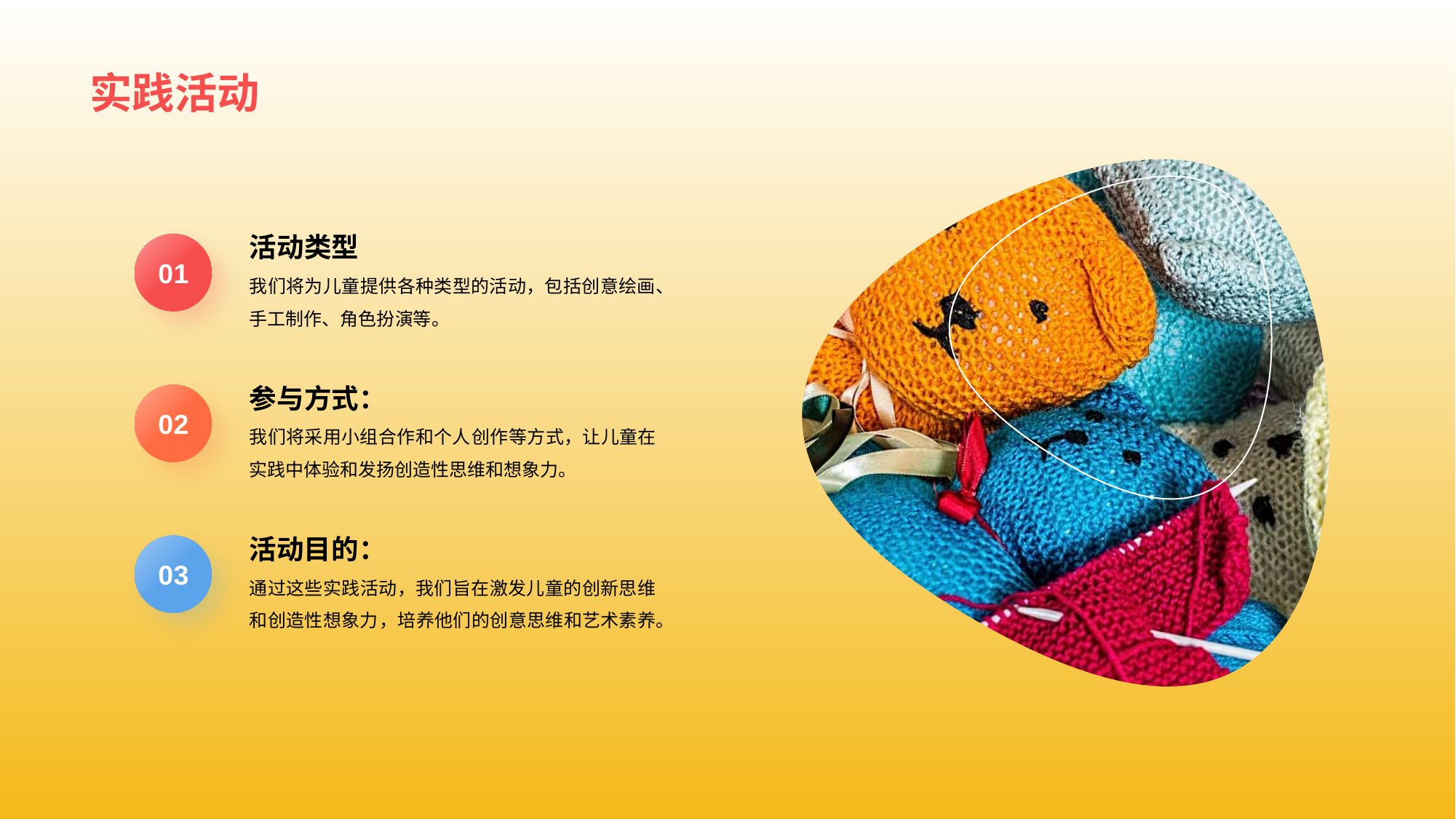

# 实践 活动

活 动类型
我们将为儿童提供各种类型的活动，包括创意绘画、手工制作、角色扮 演等。
0 1
参 与方式：
我们将采用小组合作和个人 创作等方式，让儿童在实践中体验和发扬创造性思维和想象力。
0 2
活动目 的：
通过这些实践活动，我们旨在激发儿童的创新思维和创造性想象力 ，培养他们的创意思维和艺术素养。
0 3